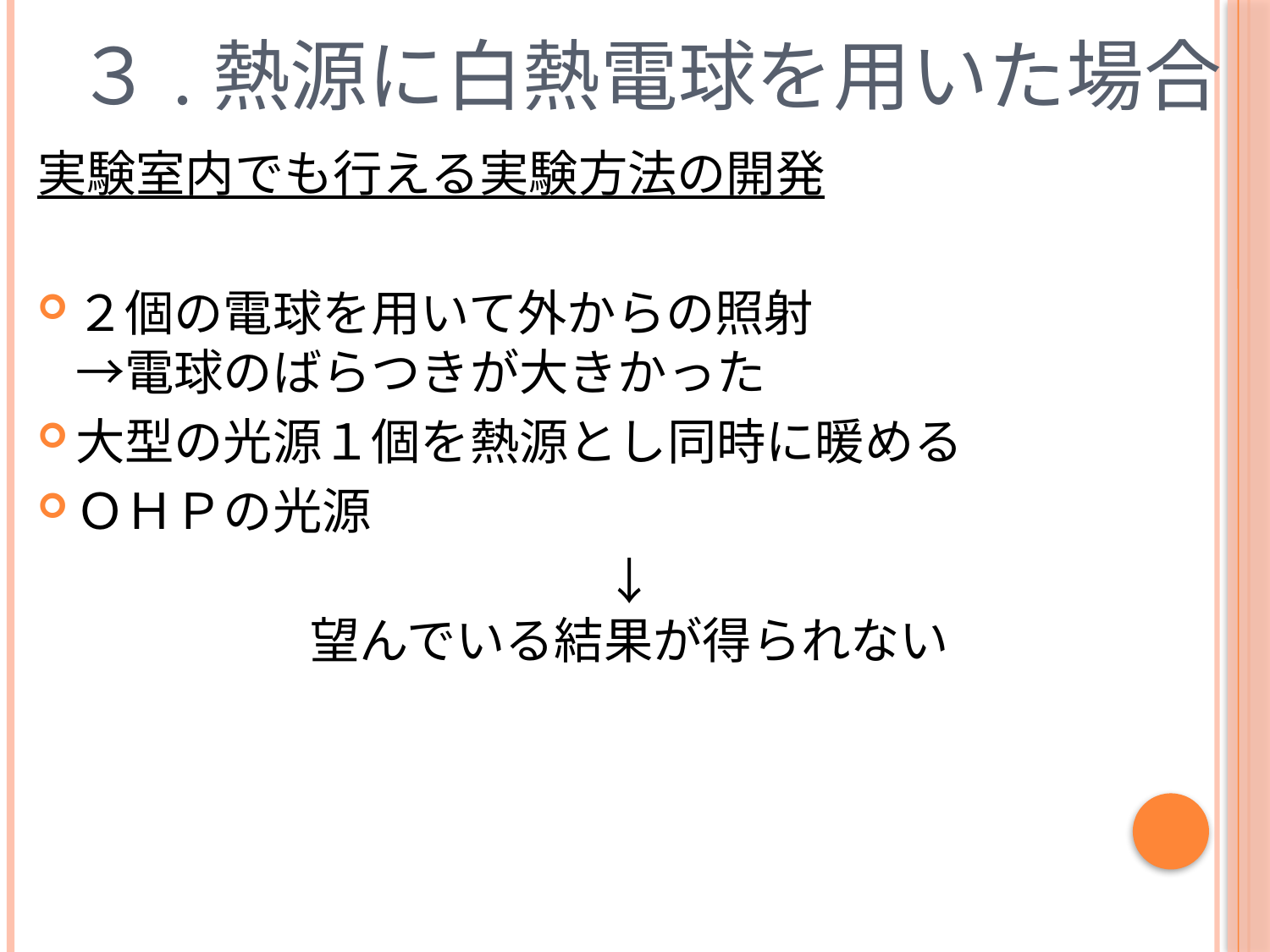

# ３.熱源に白熱電球を用いた場合
実験室内でも行える実験方法の開発

２個の電球を用いて外からの照射
→電球のばらつきが大きかった
大型の光源１個を熱源とし同時に暖める
ＯＨＰの光源
↓
望んでいる結果が得られない